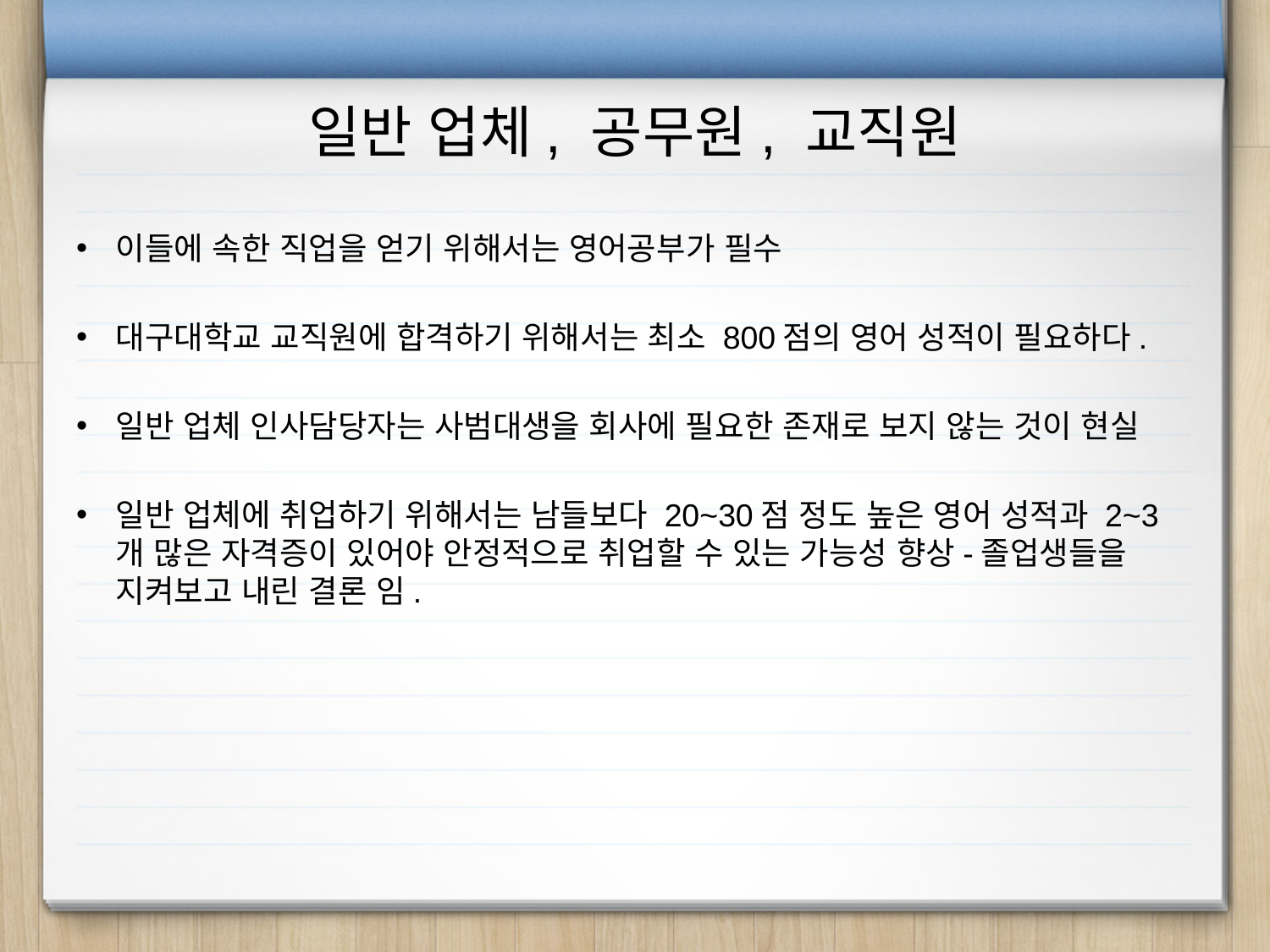

# 일반 업체, 공무원, 교직원
이들에 속한 직업을 얻기 위해서는 영어공부가 필수

대구대학교 교직원에 합격하기 위해서는 최소 800점의 영어 성적이 필요하다.

일반 업체 인사담당자는 사범대생을 회사에 필요한 존재로 보지 않는 것이 현실

일반 업체에 취업하기 위해서는 남들보다 20~30점 정도 높은 영어 성적과 2~3개 많은 자격증이 있어야 안정적으로 취업할 수 있는 가능성 향상-졸업생들을 지켜보고 내린 결론 임.